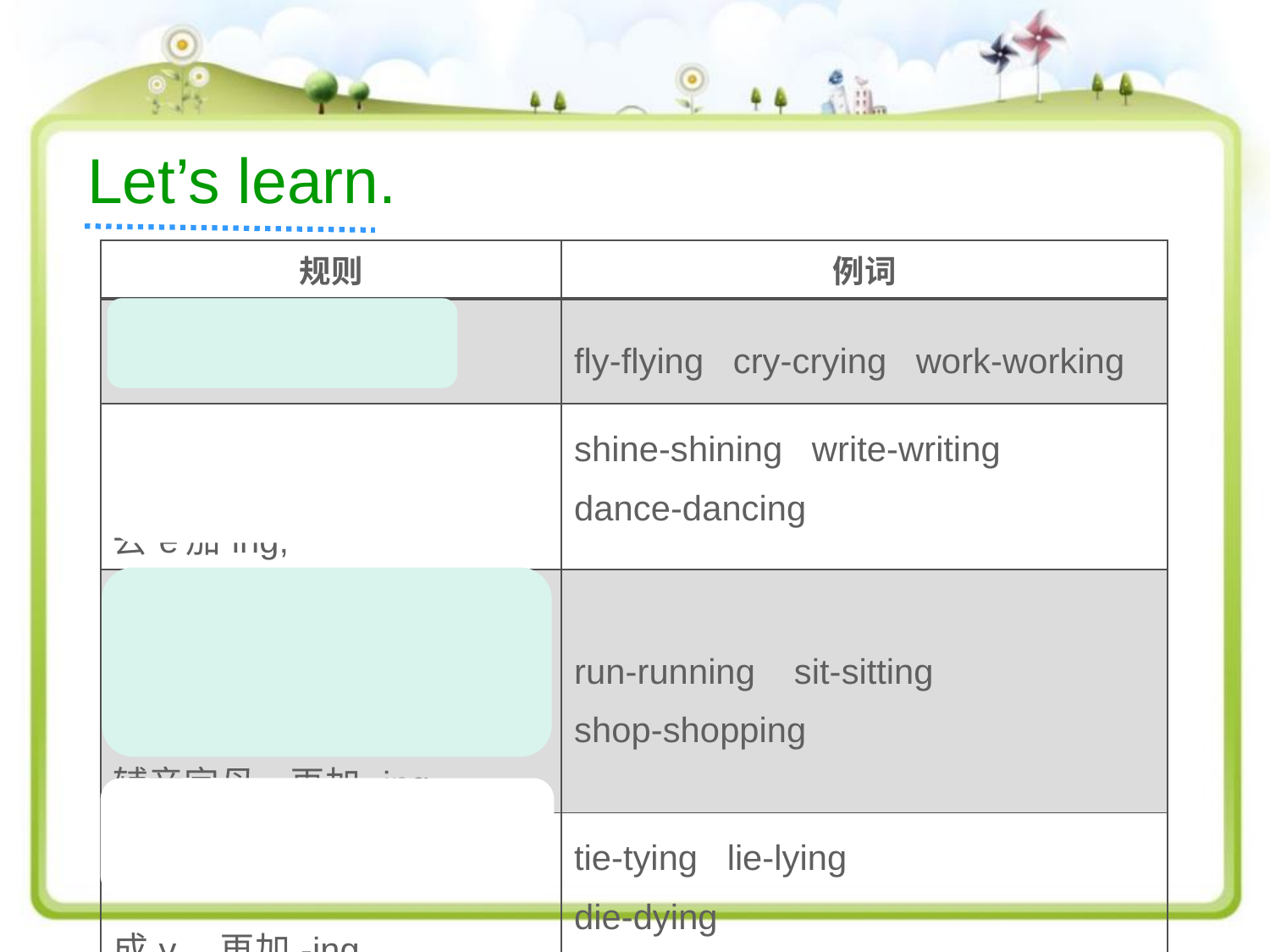

Let’s learn.
| 规则 | 例词 |
| --- | --- |
| 直接在动词末尾加ing | fly-flying cry-crying work-working |
| 以不发音的e结尾的动词，去e加ing; | shine-shining write-writing dance-dancing |
| 以单个辅音字母结尾的重读闭音节动词，先双写末尾的辅音字母，再加-ing | run-running sit-sitting shop-shopping |
| 以ie结尾的动词，把ie变成y，再加-ing | tie-tying lie-lying die-dying |